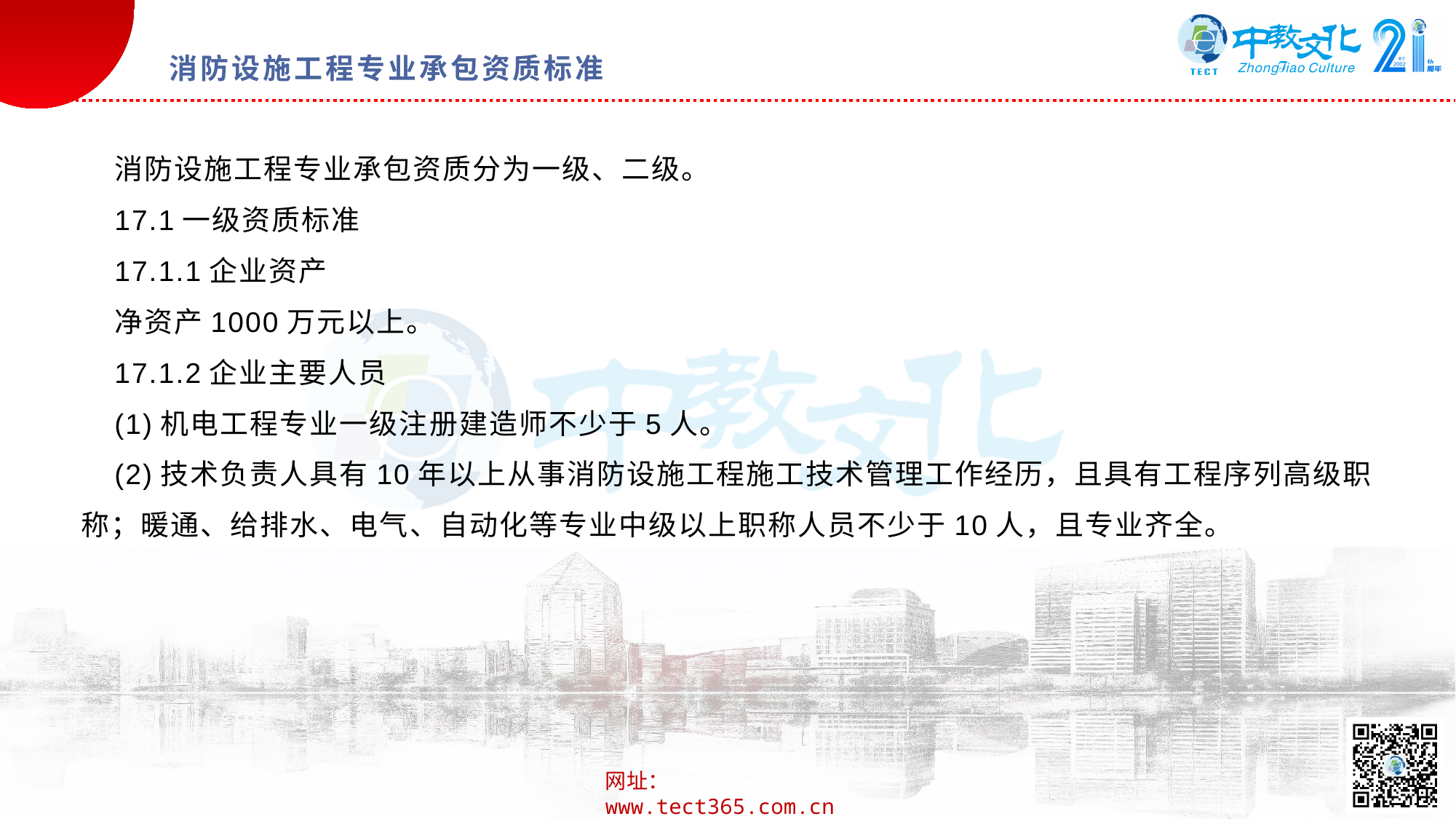

# 消防设施工程专业承包资质标准
消防设施工程专业承包资质分为一级、二级。
17.1一级资质标准
17.1.1企业资产
净资产1000万元以上。
17.1.2企业主要人员
(1)机电工程专业一级注册建造师不少于5人。
(2)技术负责人具有10年以上从事消防设施工程施工技术管理工作经历，且具有工程序列高级职称；暖通、给排水、电气、自动化等专业中级以上职称人员不少于10人，且专业齐全。